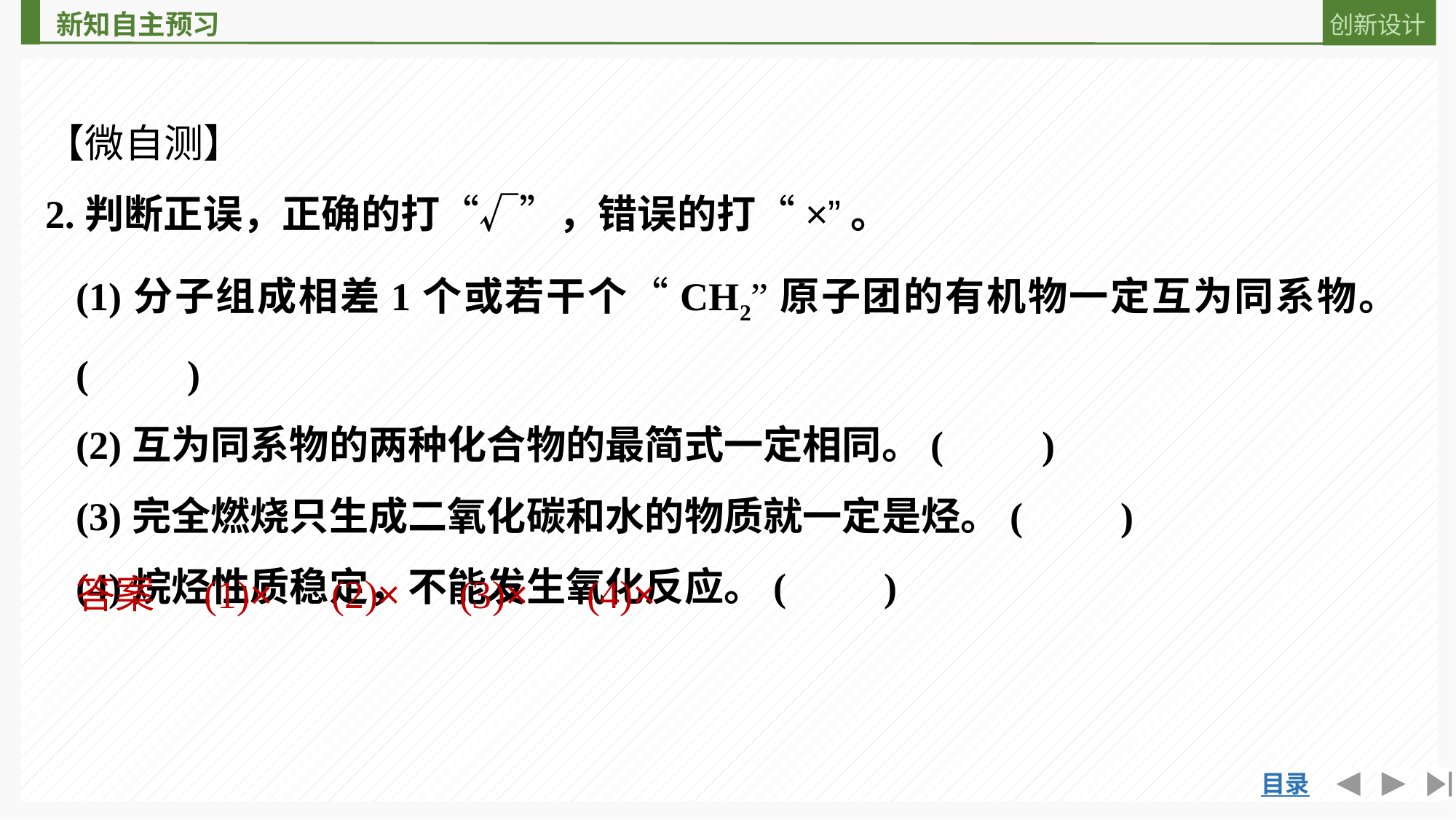

【微自测】
2.判断正误，正确的打“√”，错误的打“×”。
(1)分子组成相差1个或若干个“CH2”原子团的有机物一定互为同系物。(　　)
(2)互为同系物的两种化合物的最简式一定相同。(　　)
(3)完全燃烧只生成二氧化碳和水的物质就一定是烃。(　　)
(4)烷烃性质稳定，不能发生氧化反应。(　　)
答案　(1)×　(2)×　(3)×　(4)×